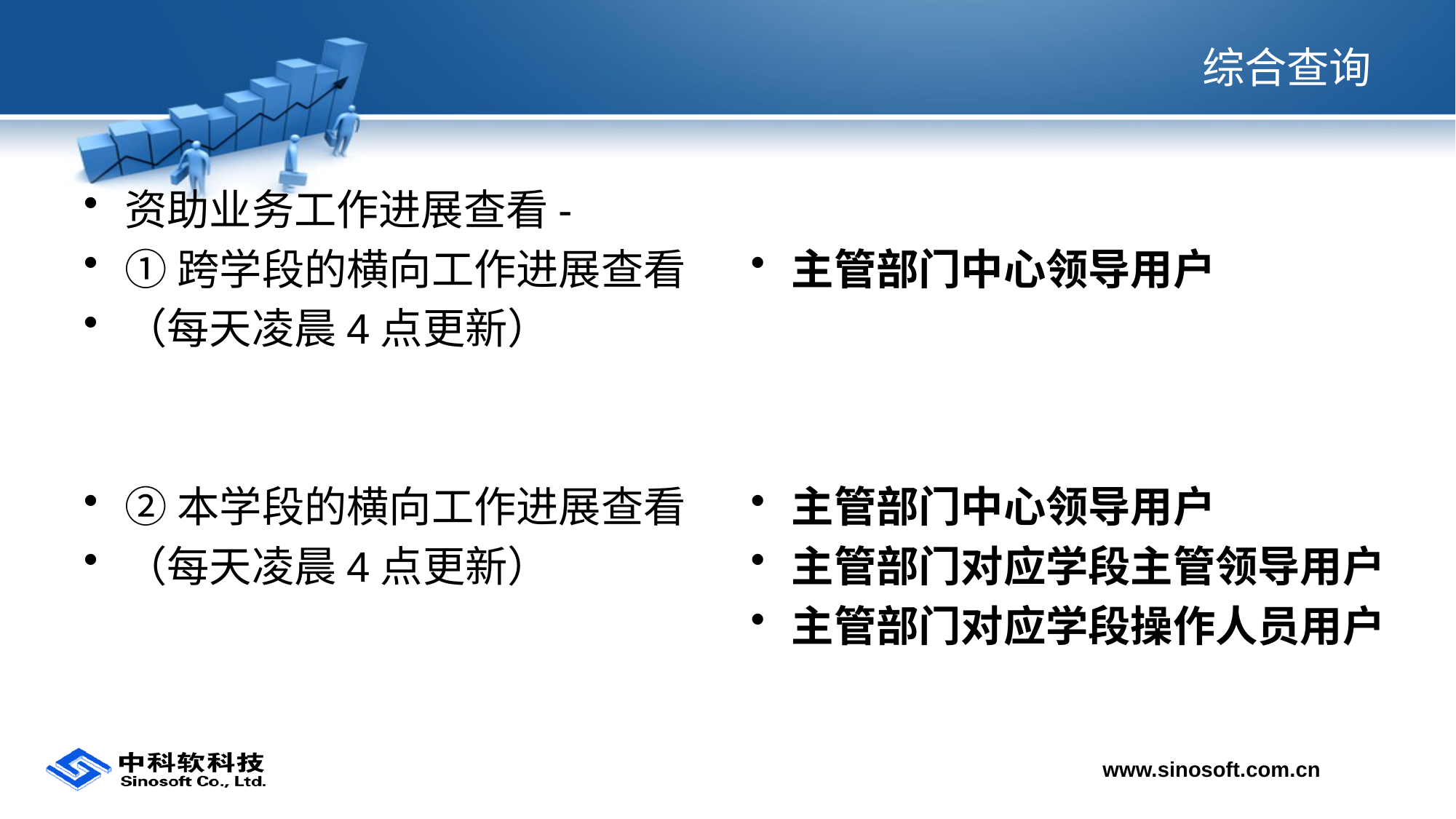

# 综合查询
资助业务工作进展查看-
①跨学段的横向工作进展查看
（每天凌晨4点更新）

②本学段的横向工作进展查看
（每天凌晨4点更新）

主管部门中心领导用户

主管部门中心领导用户
主管部门对应学段主管领导用户
主管部门对应学段操作人员用户